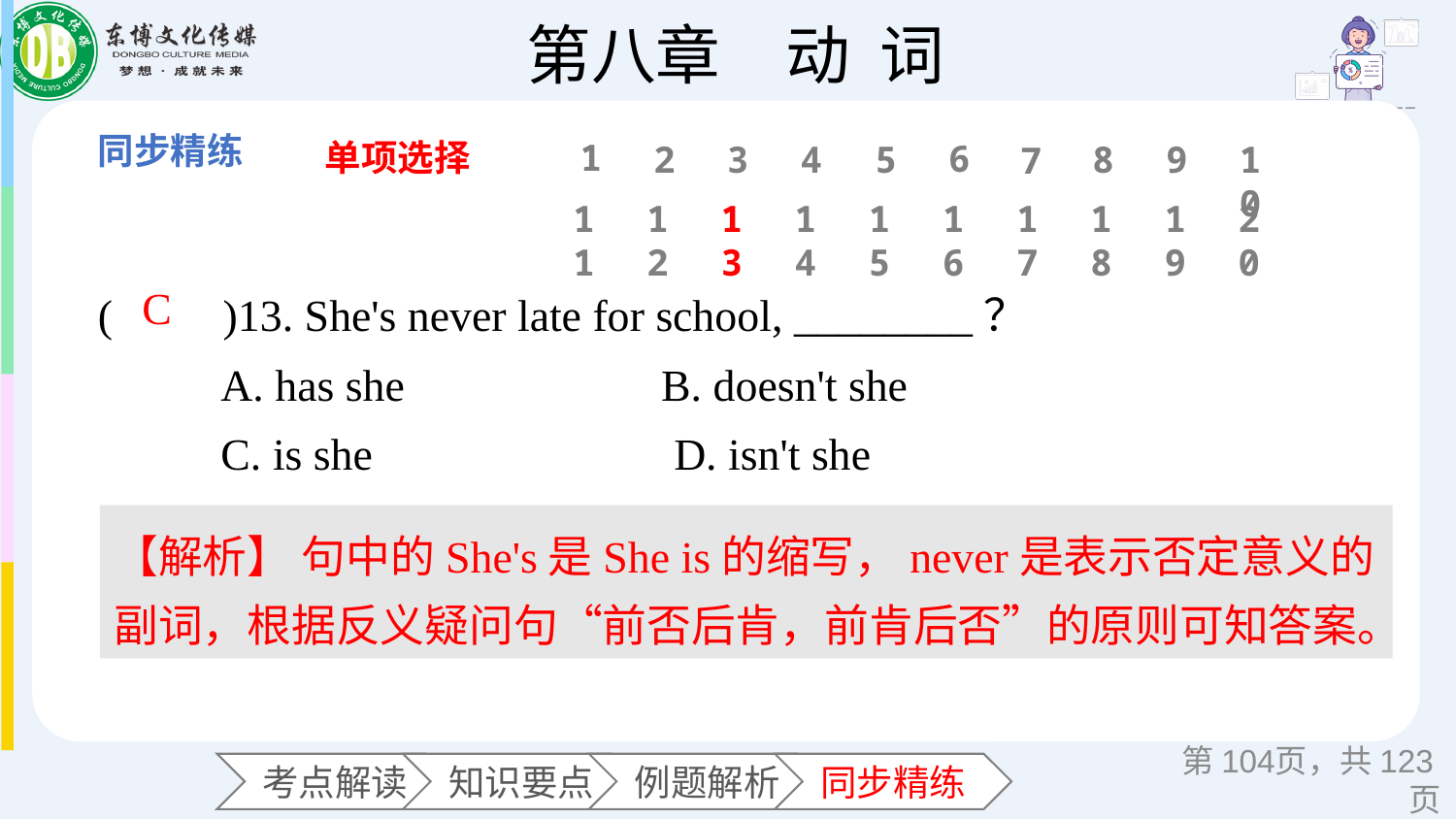

单项选择
1
6
2
3
4
5
8
9
10
7
11
12
13
14
15
16
17
18
19
20
(　　)13. She's never late for school, ________？
           A. has she                       B. doesn't she
           C. is she                           D. isn't she
C
【解析】 句中的She's是She is的缩写，never是表示否定意义的副词，根据反义疑问句“前否后肯，前肯后否”的原则可知答案。
第104页，共123页